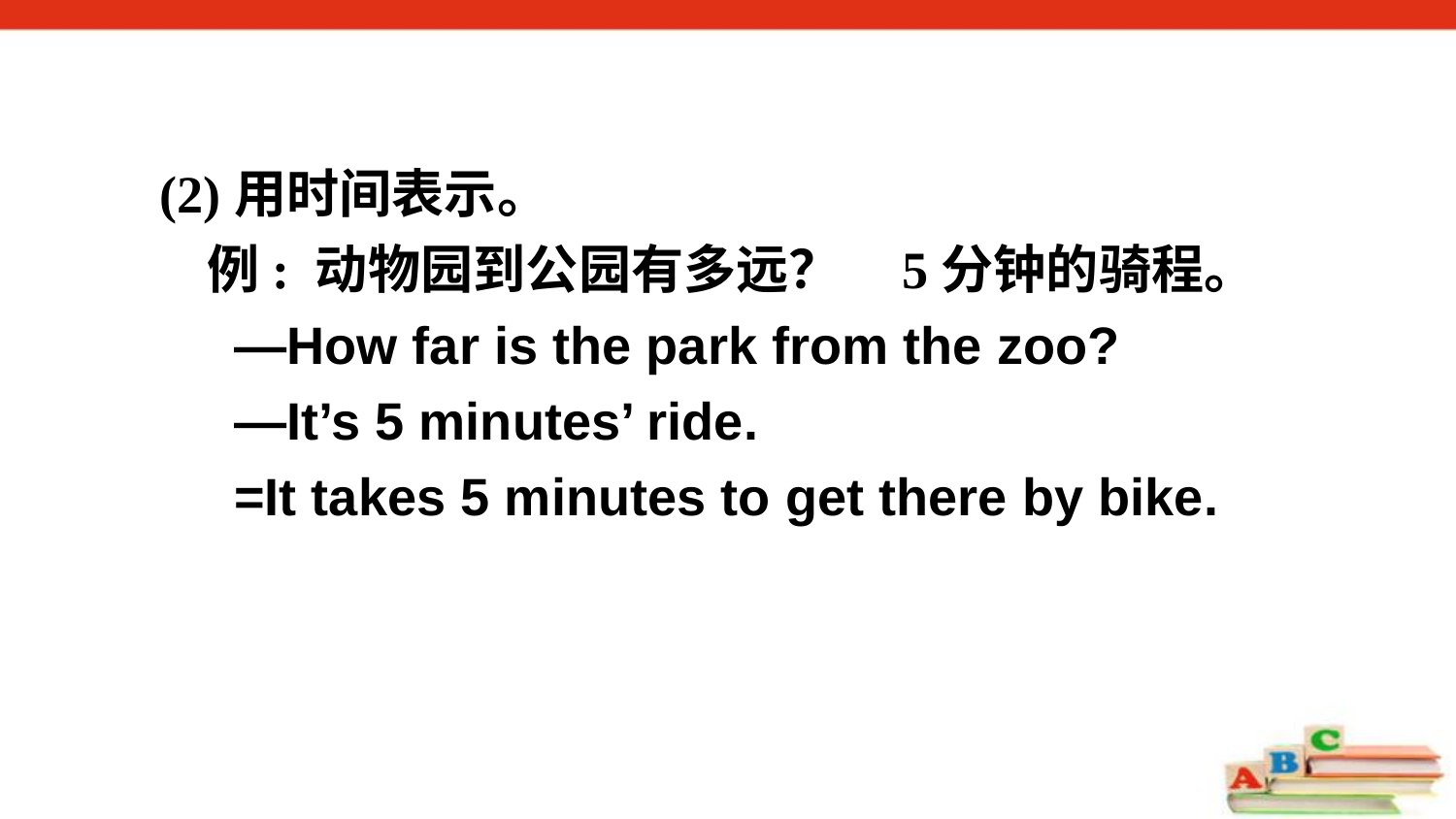

(2)用时间表示。
    例: 动物园到公园有多远？    5分钟的骑程。
      —How far is the park from the zoo?
      —It’s 5 minutes’ ride.
      =It takes 5 minutes to get there by bike.